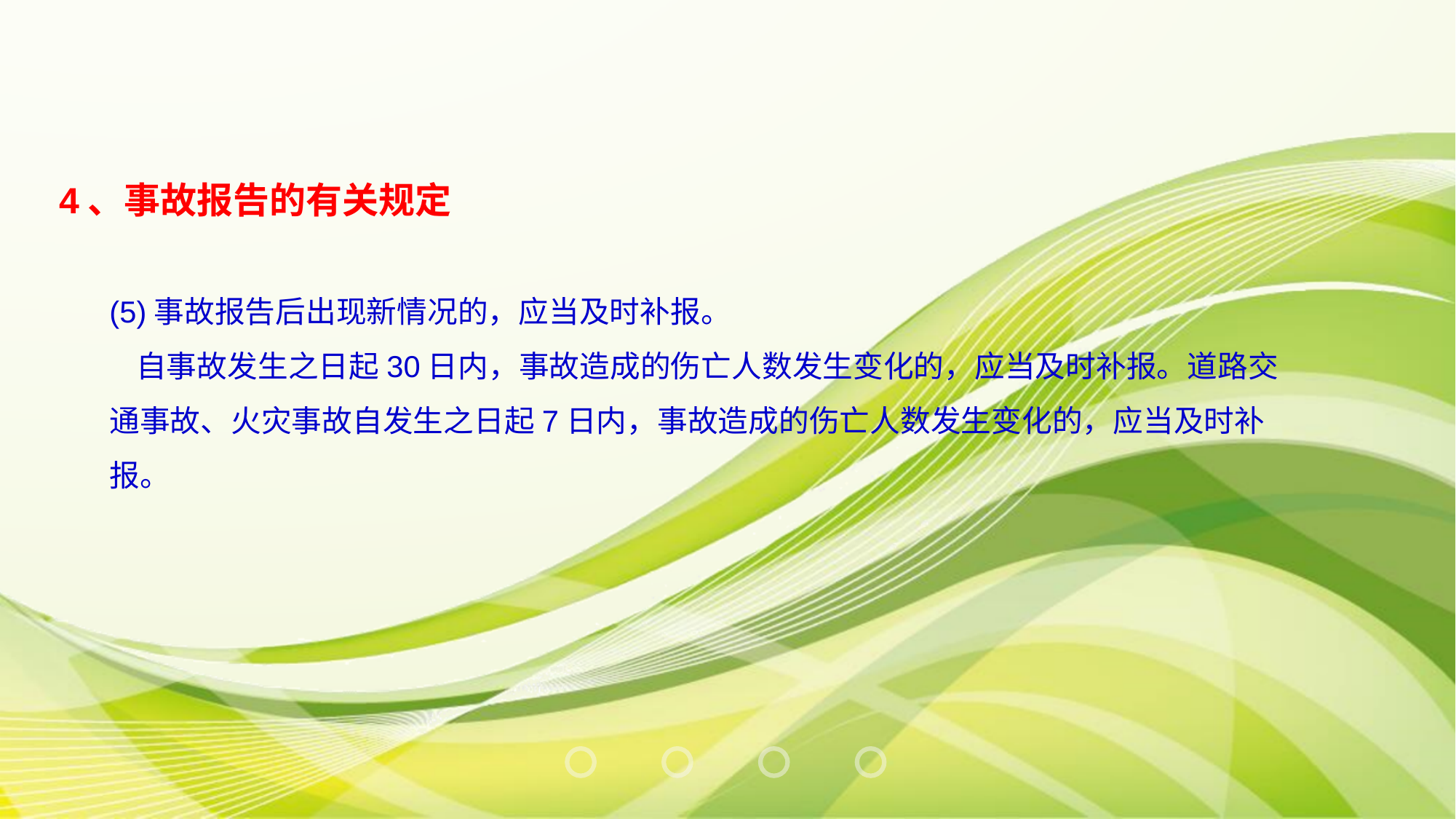

4、事故报告的有关规定
(5)事故报告后出现新情况的，应当及时补报。
    自事故发生之日起30日内，事故造成的伤亡人数发生变化的，应当及时补报。道路交通事故、火灾事故自发生之日起7日内，事故造成的伤亡人数发生变化的，应当及时补报。